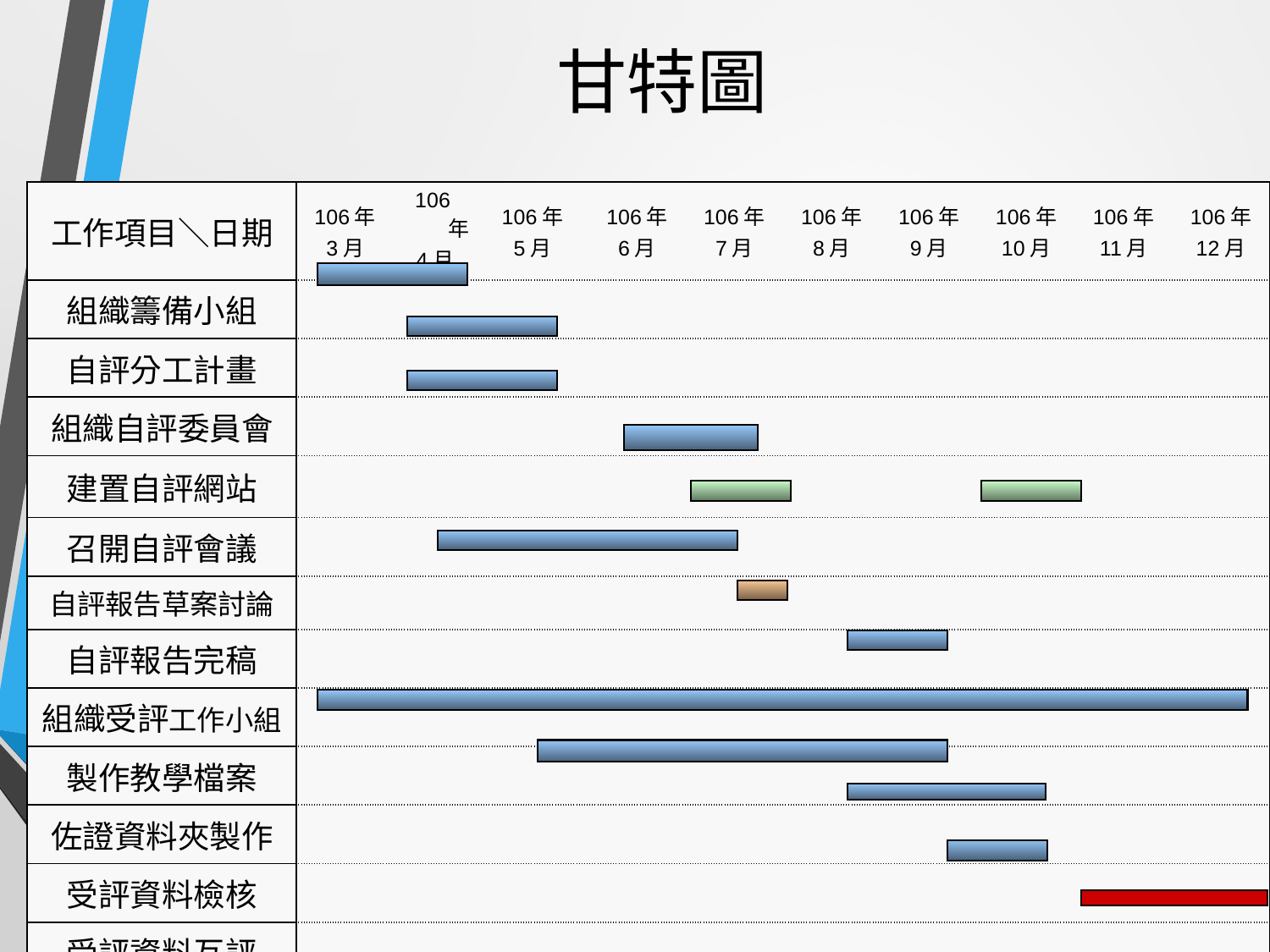

甘特圖
| 工作項目＼日期 | 106年 3月 | 106年 4月 | 106年 5月 | 106年 6月 | 106年 7月 | 106年 8月 | 106年 9月 | 106年 10月 | 106年 11月 | 106年 12月 |
| --- | --- | --- | --- | --- | --- | --- | --- | --- | --- | --- |
| 組織籌備小組 |  |  |  |  |  |  |  |  |  |  |
| 自評分工計畫 |  |  |  |  |  |  |  |  |  |  |
| 組織自評委員會 |  |  |  |  |  |  |  |  |  |  |
| 建置自評網站 |  |  |  |  |  |  |  |  |  |  |
| 召開自評會議 |  |  |  |  |  |  |  |  |  |  |
| 自評報告草案討論 |  |  |  |  |  |  |  |  |  |  |
| 自評報告完稿 |  |  |  |  |  |  |  |  |  |  |
| 組織受評工作小組 |  |  |  |  |  |  |  |  |  |  |
| 製作教學檔案 |  |  |  |  |  |  |  |  |  |  |
| 佐證資料夾製作 |  |  |  |  |  |  |  |  |  |  |
| 受評資料檢核 |  |  |  |  |  |  |  |  |  |  |
| 受評資料互評 |  |  |  |  |  |  |  |  |  |  |
| 評鑑回饋與改善 |  |  |  |  |  |  |  |  |  |  |